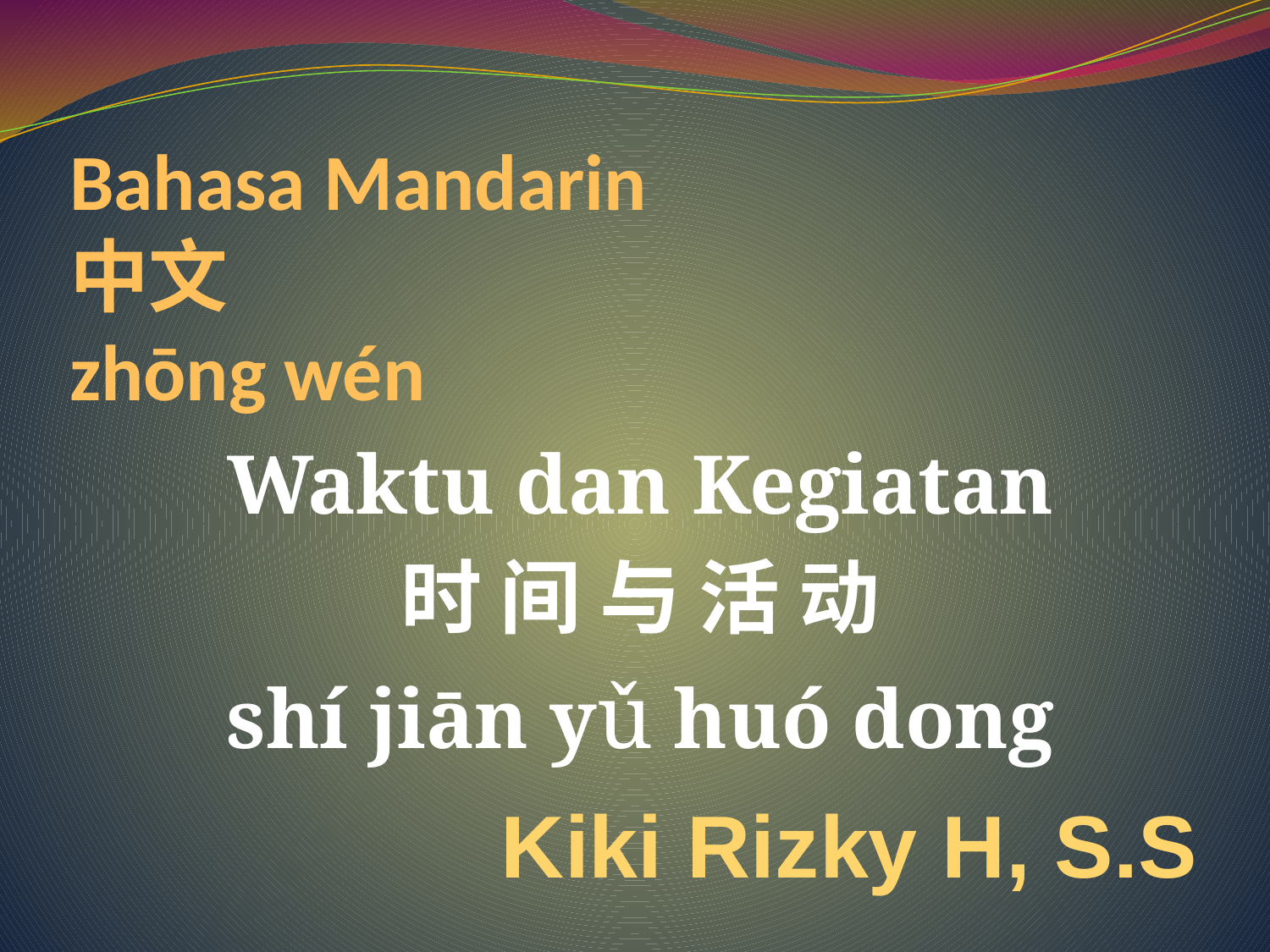

# Bahasa Mandarin 中文 zhōng wén
Waktu dan Kegiatan
时 间 与 活 动
shí jiān yǔ huó dong
Kiki Rizky H, S.S